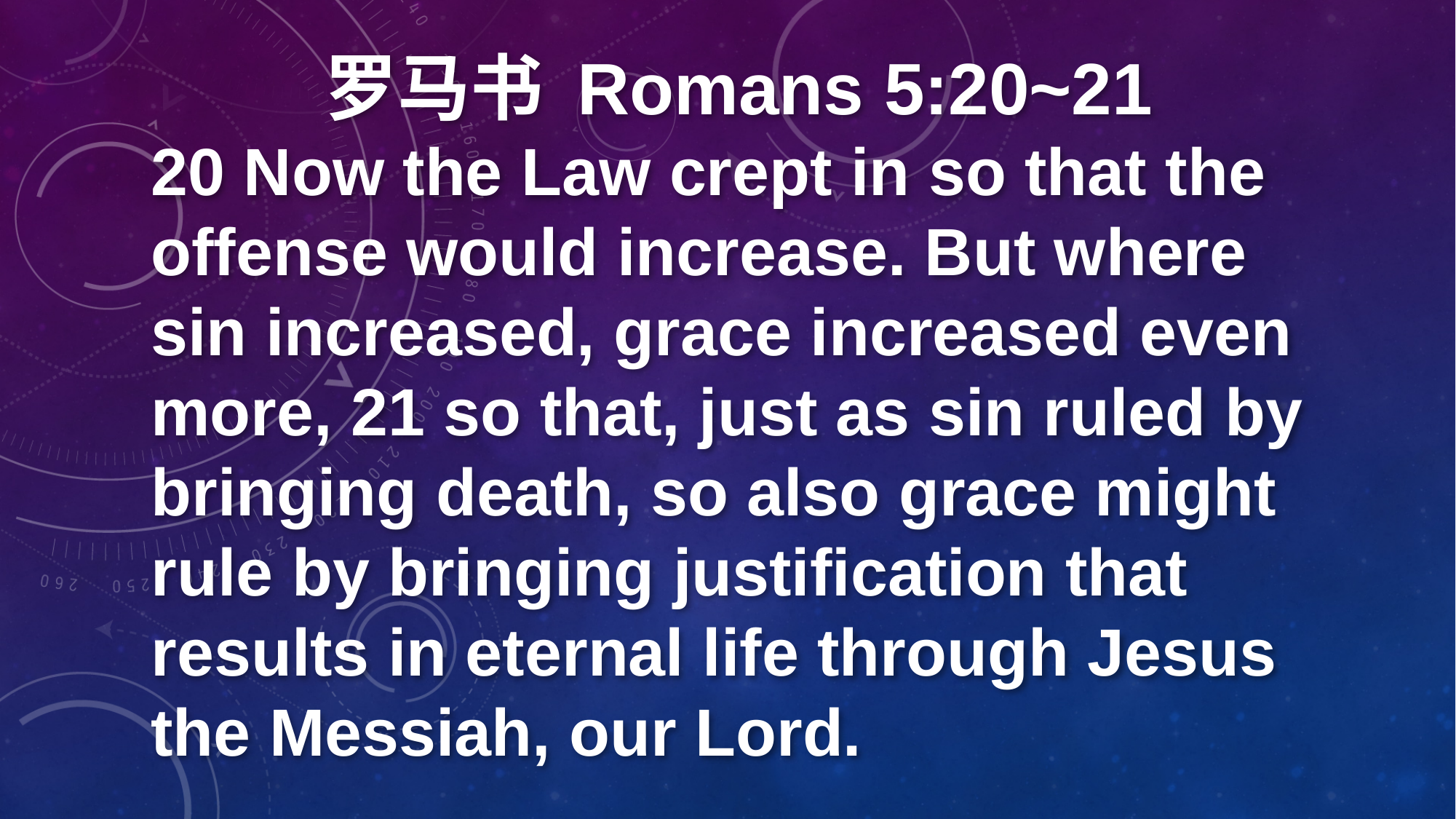

罗马书 Romans 5:20~21
20 Now the Law crept in so that the offense would increase. But where sin increased, grace increased even more, 21 so that, just as sin ruled by bringing death, so also grace might rule by bringing justification that results in eternal life through Jesus the Messiah, our Lord.